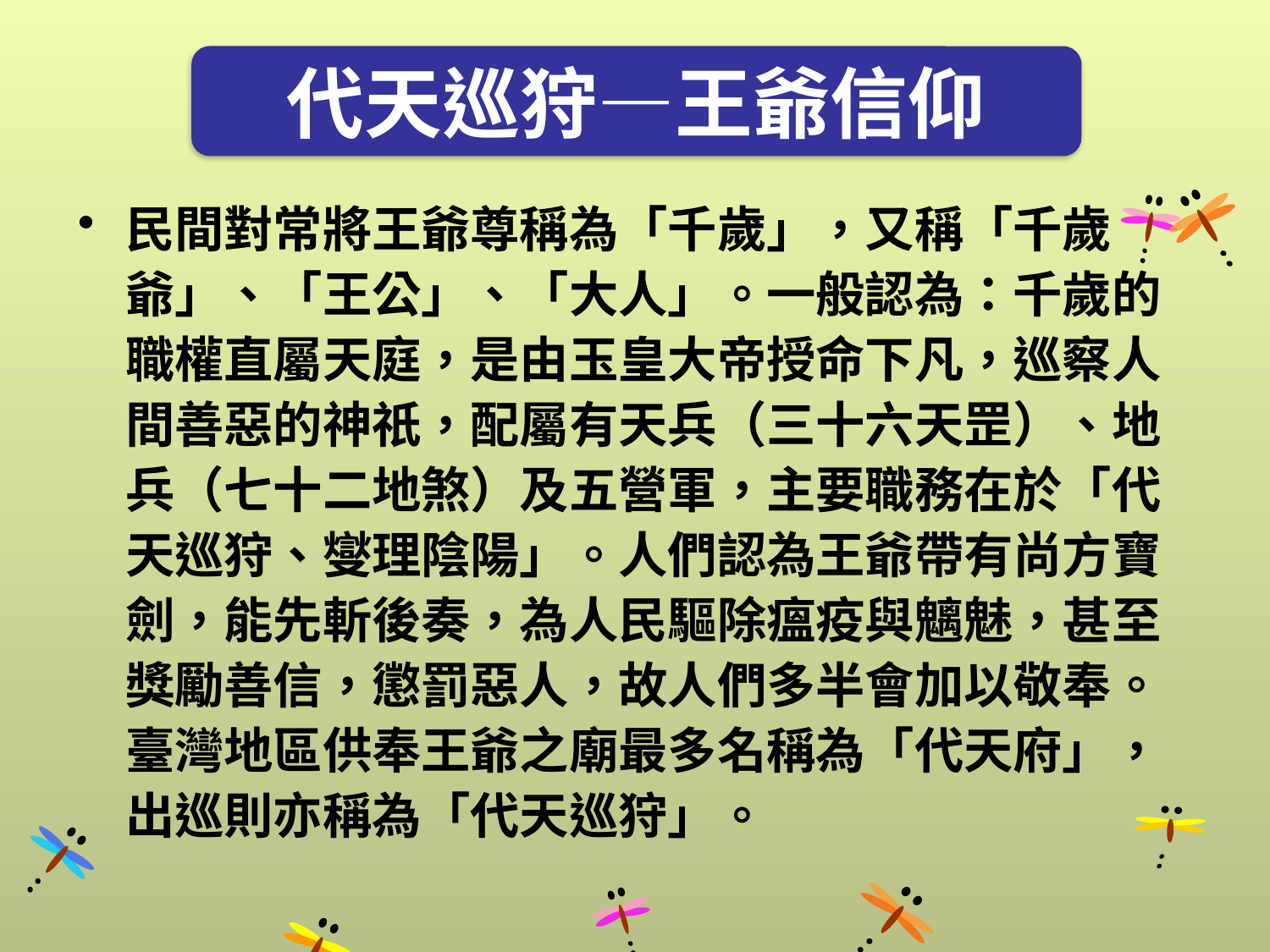

代天巡狩—王爺信仰
民間對常將王爺尊稱為「千歲」，又稱「千歲爺」、「王公」、「大人」。一般認為：千歲的職權直屬天庭，是由玉皇大帝授命下凡，巡察人間善惡的神祇，配屬有天兵（三十六天罡）、地兵（七十二地煞）及五營軍，主要職務在於「代天巡狩、燮理陰陽」。人們認為王爺帶有尚方寶劍，能先斬後奏，為人民驅除瘟疫與魑魅，甚至獎勵善信，懲罰惡人，故人們多半會加以敬奉。臺灣地區供奉王爺之廟最多名稱為「代天府」，出巡則亦稱為「代天巡狩」。